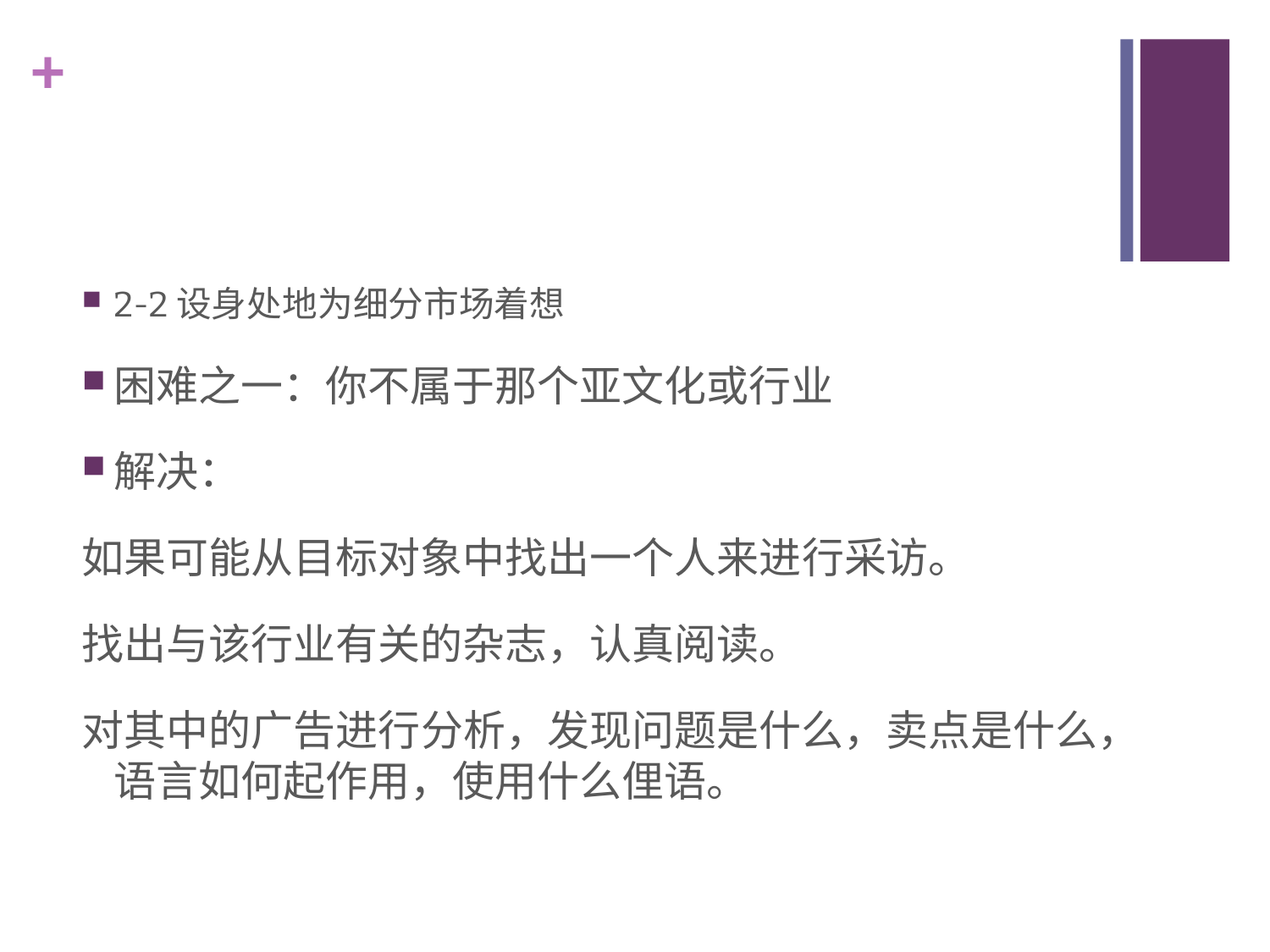

#
2-2设身处地为细分市场着想
困难之一：你不属于那个亚文化或行业
解决：
如果可能从目标对象中找出一个人来进行采访。
找出与该行业有关的杂志，认真阅读。
对其中的广告进行分析，发现问题是什么，卖点是什么，语言如何起作用，使用什么俚语。